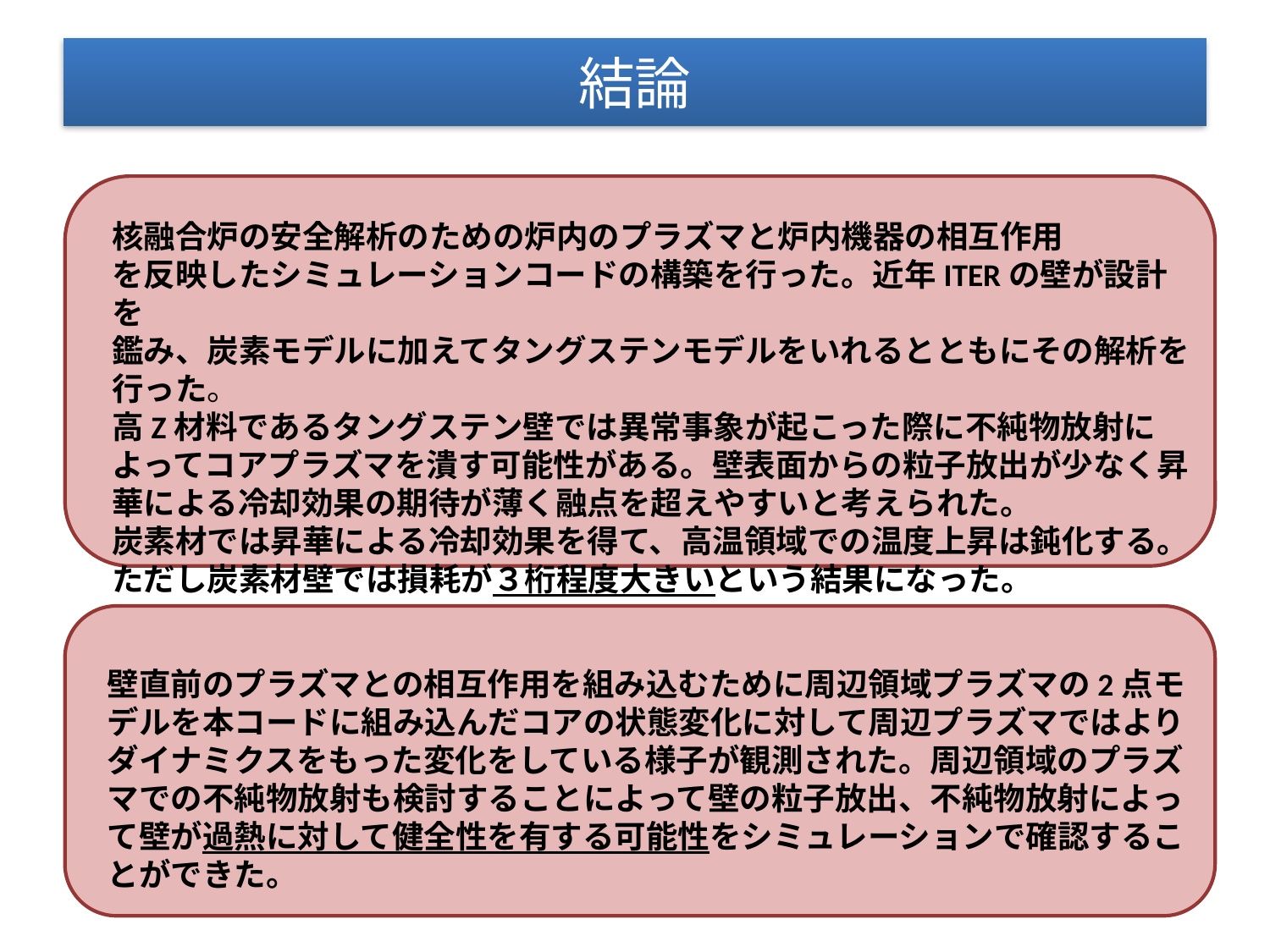

# 結論

核融合炉の安全解析のための炉内のプラズマと炉内機器の相互作用
を反映したシミュレーションコードの構築を行った。近年ITERの壁が設計を
鑑み、炭素モデルに加えてタングステンモデルをいれるとともにその解析を行った。
高Z材料であるタングステン壁では異常事象が起こった際に不純物放射によってコアプラズマを潰す可能性がある。壁表面からの粒子放出が少なく昇華による冷却効果の期待が薄く融点を超えやすいと考えられた。
炭素材では昇華による冷却効果を得て、高温領域での温度上昇は鈍化する。
ただし炭素材壁では損耗が３桁程度大きいという結果になった。

壁直前のプラズマとの相互作用を組み込むために周辺領域プラズマの2点モデルを本コードに組み込んだコアの状態変化に対して周辺プラズマではよりダイナミクスをもった変化をしている様子が観測された。周辺領域のプラズマでの不純物放射も検討することによって壁の粒子放出、不純物放射によって壁が過熱に対して健全性を有する可能性をシミュレーションで確認することができた。